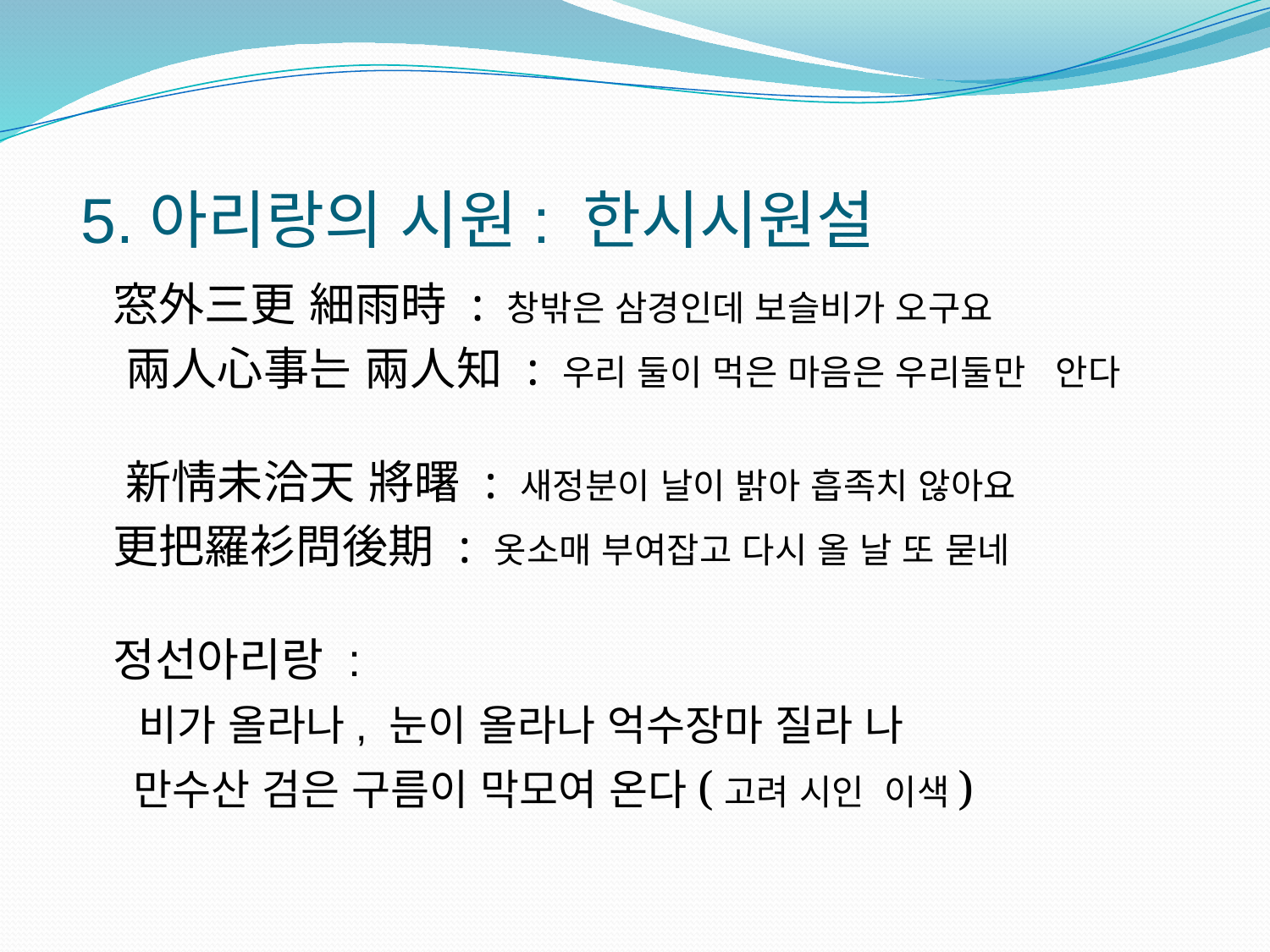

# 5.아리랑의 시원: 한시시원설
  窓外三更 細雨時 : 창밖은 삼경인데 보슬비가 오구요
   兩人心事는 兩人知 : 우리 둘이 먹은 마음은 우리둘만   안다

   新情未洽天 將曙 : 새정분이 날이 밝아 흡족치 않아요
  更把羅衫問後期 : 옷소매 부여잡고 다시 올 날 또 묻네

  정선아리랑 :
    비가 올라나, 눈이 올라나 억수장마 질라 나
    만수산 검은 구름이 막모여 온다(고려 시인  이색)